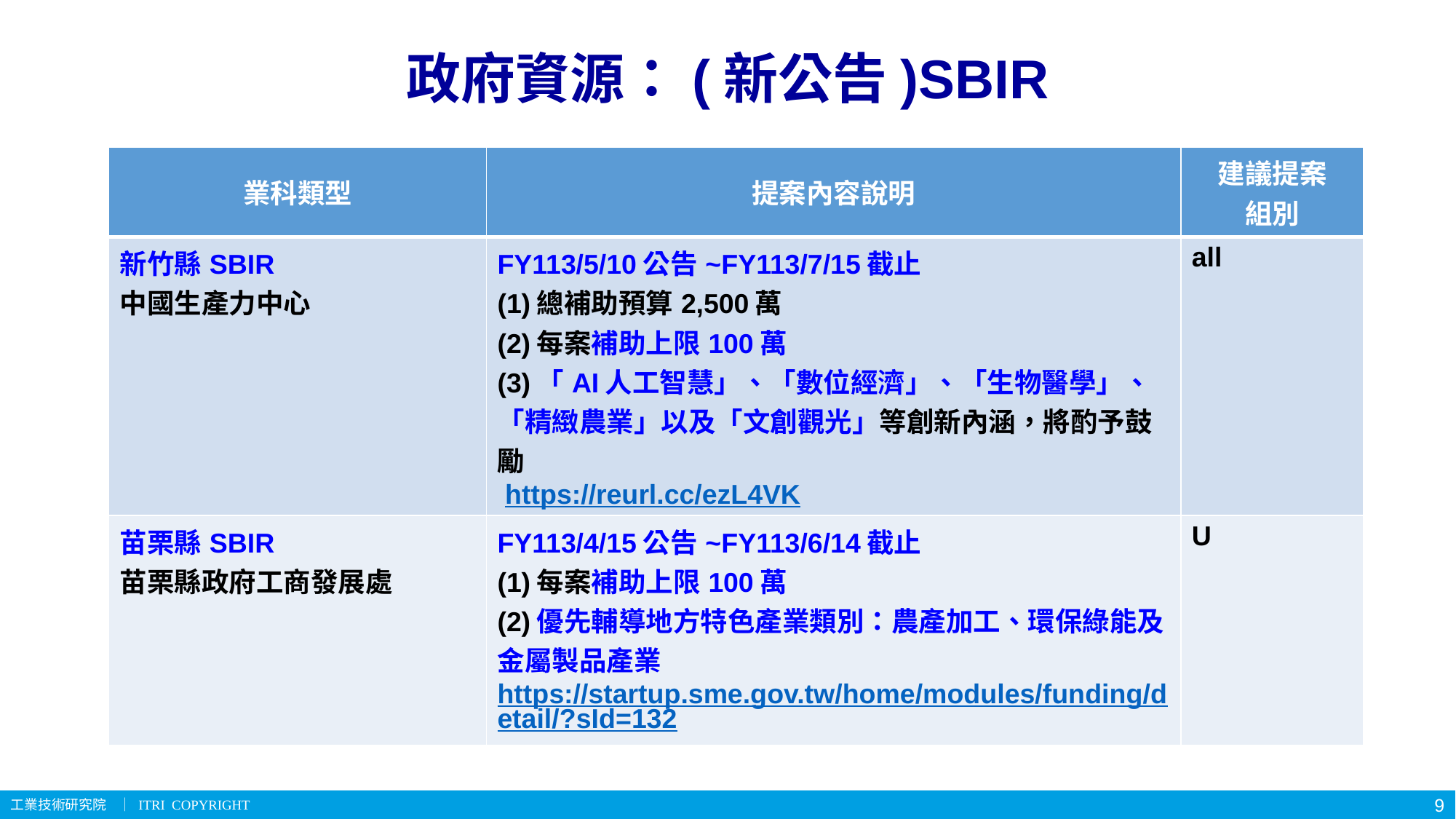

# 政府資源：(新公告)SBIR
| 業科類型 | 提案內容說明 | 建議提案 組別 |
| --- | --- | --- |
| 新竹縣SBIR 中國生產力中心 | FY113/5/10公告~FY113/7/15截止 (1)總補助預算2,500萬 (2)每案補助上限100萬 (3)「AI人工智慧」、「數位經濟」、「生物醫學」、「精緻農業」以及「文創觀光」等創新內涵，將酌予鼓勵 https://reurl.cc/ezL4VK | all |
| 苗栗縣SBIR 苗栗縣政府工商發展處 | FY113/4/15公告~FY113/6/14截止 (1)每案補助上限100萬 (2)優先輔導地方特色產業類別：農產加工、環保綠能及金屬製品產業 https://startup.sme.gov.tw/home/modules/funding/detail/?sId=132 | U |